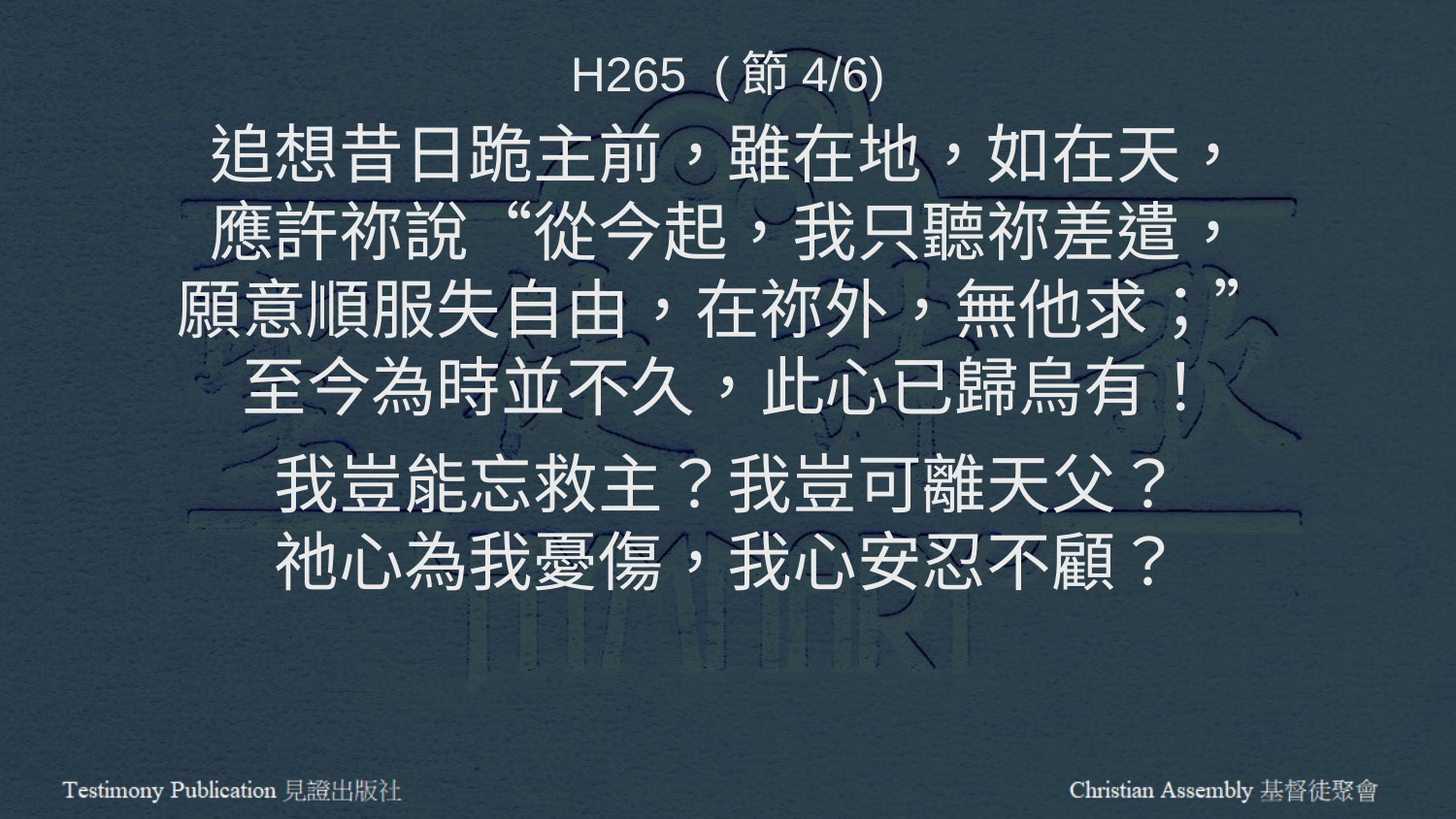

H265  (節4/6)
追想昔日跪主前，雖在地，如在天，
應許祢說“從今起，我只聽祢差遣，
願意順服失自由，在祢外，無他求；”
至今為時並不久，此心已歸烏有！

我豈能忘救主？我豈可離天父？
祂心為我憂傷，我心安忍不顧？